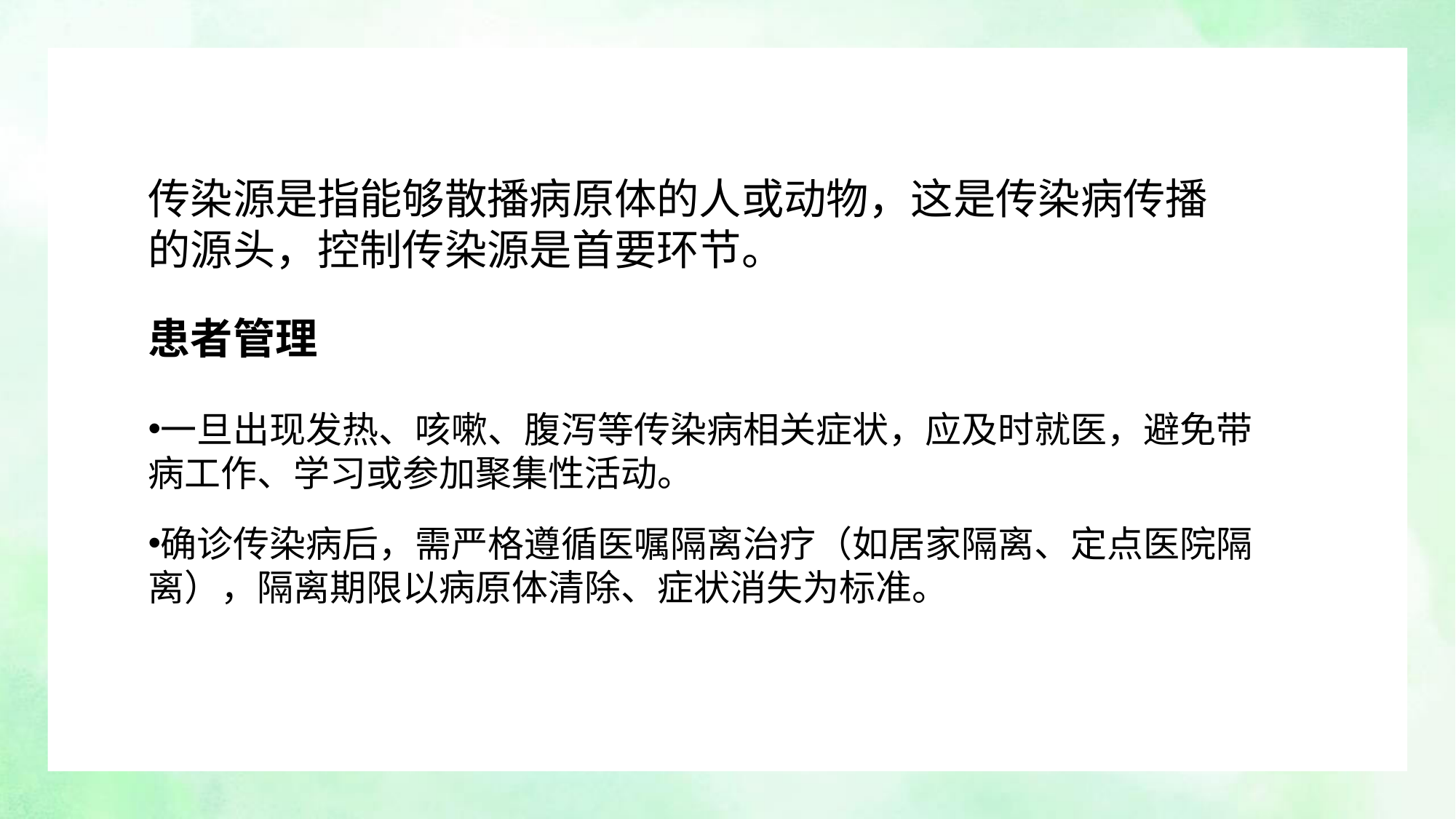

传染源是指能够散播病原体的人或动物，这是传染病传播的源头，控制传染源是首要环节。
患者管理

一旦出现发热、咳嗽、腹泻等传染病相关症状，应及时就医，避免带病工作、学习或参加聚集性活动。

确诊传染病后，需严格遵循医嘱隔离治疗（如居家隔离、定点医院隔离），隔离期限以病原体清除、症状消失为标准。